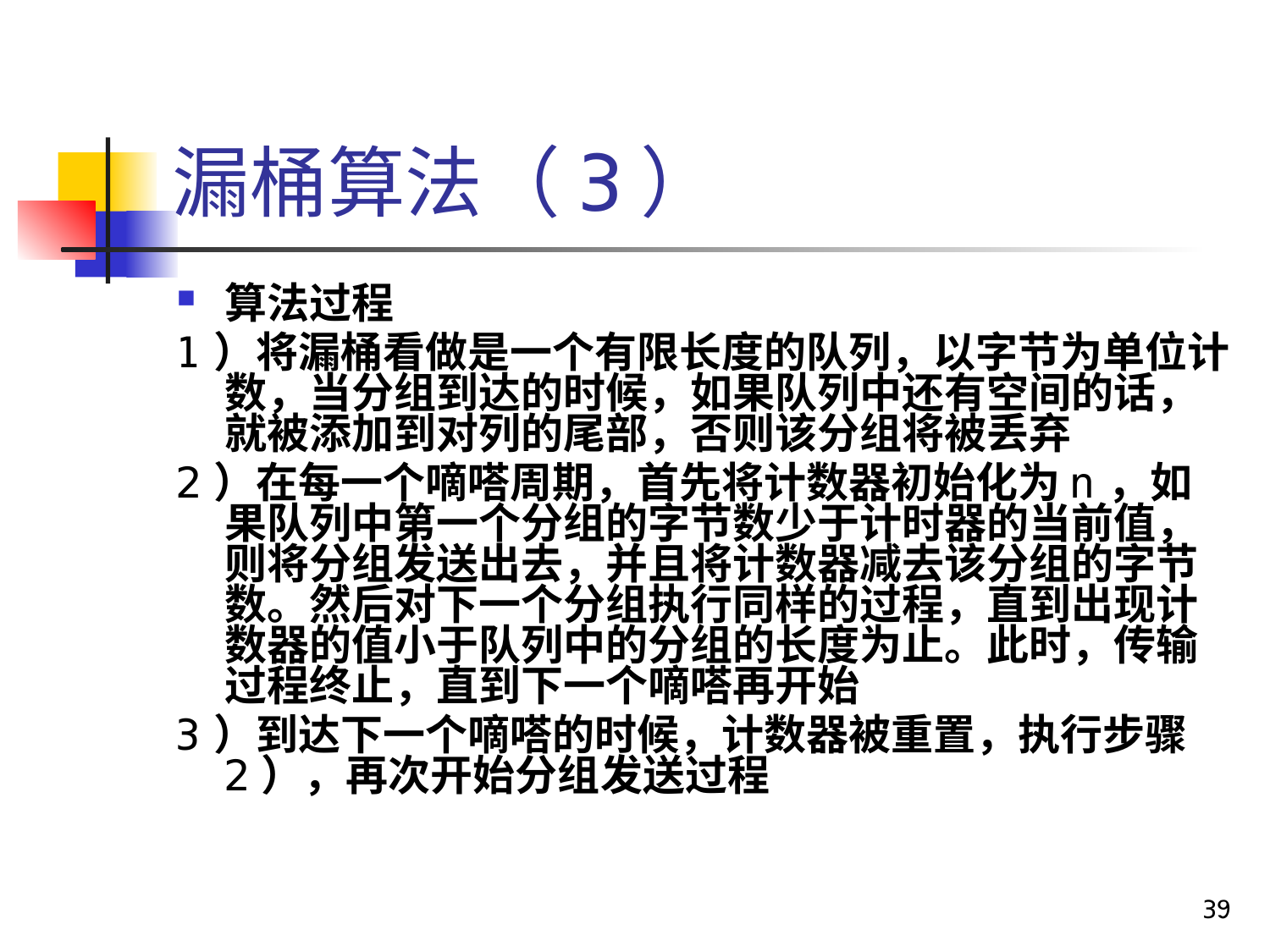

# 漏桶算法（3）
算法过程
1）将漏桶看做是一个有限长度的队列，以字节为单位计数，当分组到达的时候，如果队列中还有空间的话，就被添加到对列的尾部，否则该分组将被丢弃
2）在每一个嘀嗒周期，首先将计数器初始化为n，如果队列中第一个分组的字节数少于计时器的当前值，则将分组发送出去，并且将计数器减去该分组的字节数。然后对下一个分组执行同样的过程，直到出现计数器的值小于队列中的分组的长度为止。此时，传输过程终止，直到下一个嘀嗒再开始
3）到达下一个嘀嗒的时候，计数器被重置，执行步骤2），再次开始分组发送过程
39